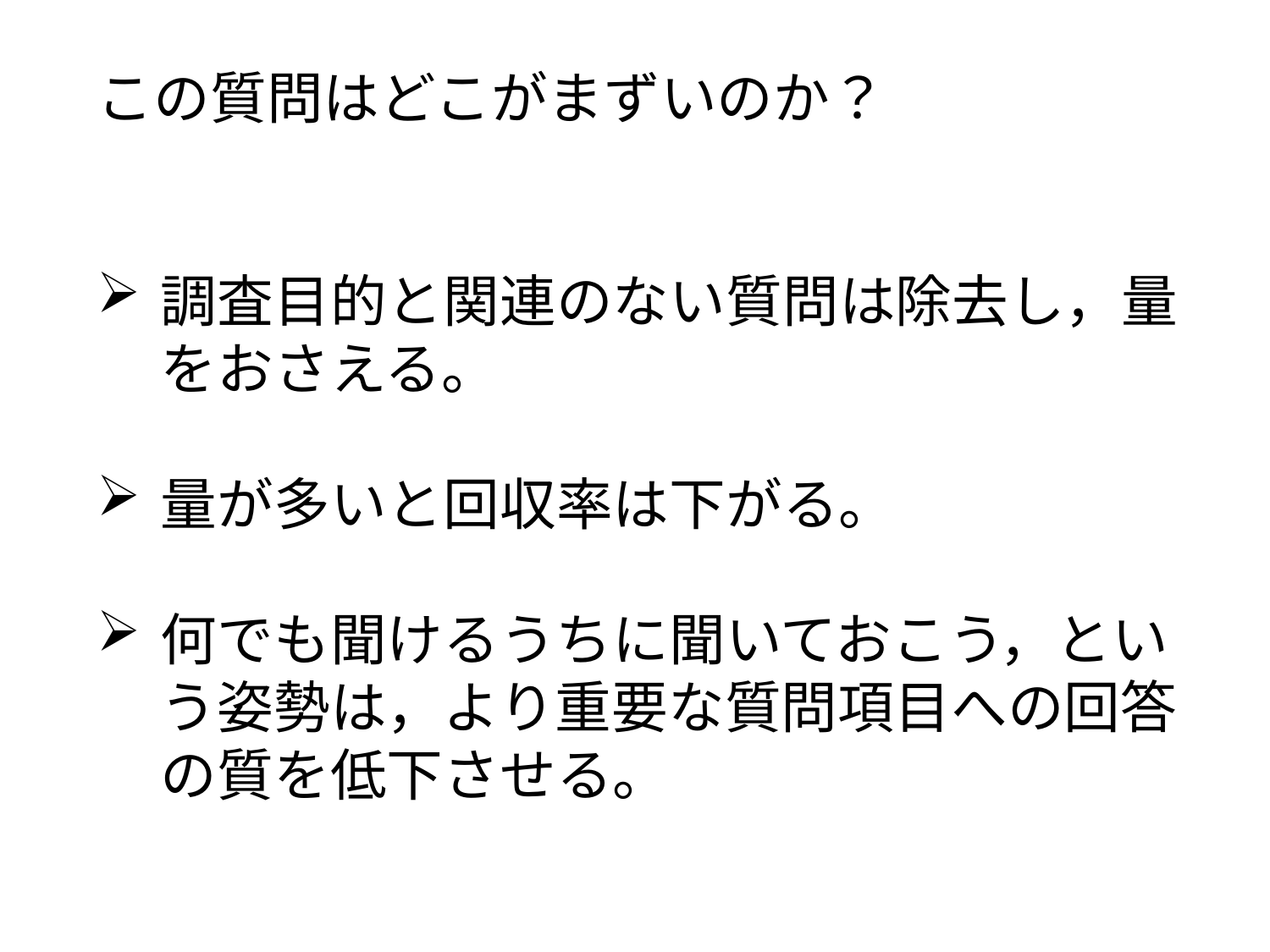

この質問はどこがまずいのか？

調査目的と関連のない質問は除去し，量をおさえる。

量が多いと回収率は下がる。

何でも聞けるうちに聞いておこう，という姿勢は，より重要な質問項目への回答の質を低下させる。